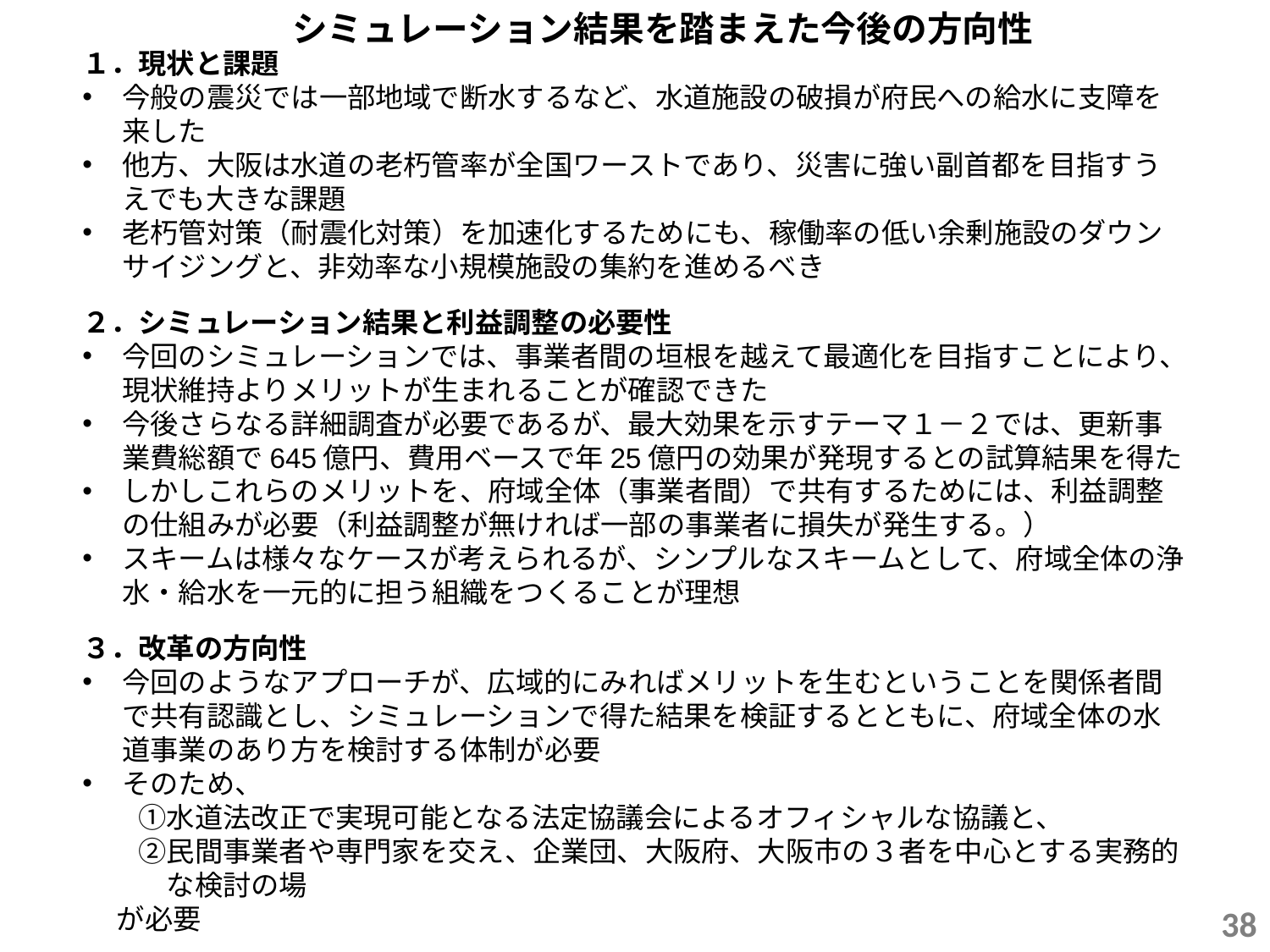

シミュレーション結果を踏まえた今後の方向性
１．現状と課題
今般の震災では一部地域で断水するなど、水道施設の破損が府民への給水に支障を来した
他方、大阪は水道の老朽管率が全国ワーストであり、災害に強い副首都を目指すうえでも大きな課題
老朽管対策（耐震化対策）を加速化するためにも、稼働率の低い余剰施設のダウンサイジングと、非効率な小規模施設の集約を進めるべき

２．シミュレーション結果と利益調整の必要性
今回のシミュレーションでは、事業者間の垣根を越えて最適化を目指すことにより、現状維持よりメリットが生まれることが確認できた
今後さらなる詳細調査が必要であるが、最大効果を示すテーマ１－２では、更新事業費総額で645億円、費用ベースで年25億円の効果が発現するとの試算結果を得た
しかしこれらのメリットを、府域全体（事業者間）で共有するためには、利益調整の仕組みが必要（利益調整が無ければ一部の事業者に損失が発生する。）
スキームは様々なケースが考えられるが、シンプルなスキームとして、府域全体の浄水・給水を一元的に担う組織をつくることが理想

３．改革の方向性
今回のようなアプローチが、広域的にみればメリットを生むということを関係者間で共有認識とし、シミュレーションで得た結果を検証するとともに、府域全体の水道事業のあり方を検討する体制が必要
そのため、
　　①水道法改正で実現可能となる法定協議会によるオフィシャルな協議と、
　　②民間事業者や専門家を交え、企業団、大阪府、大阪市の３者を中心とする実務的
　　　な検討の場
　 が必要
38